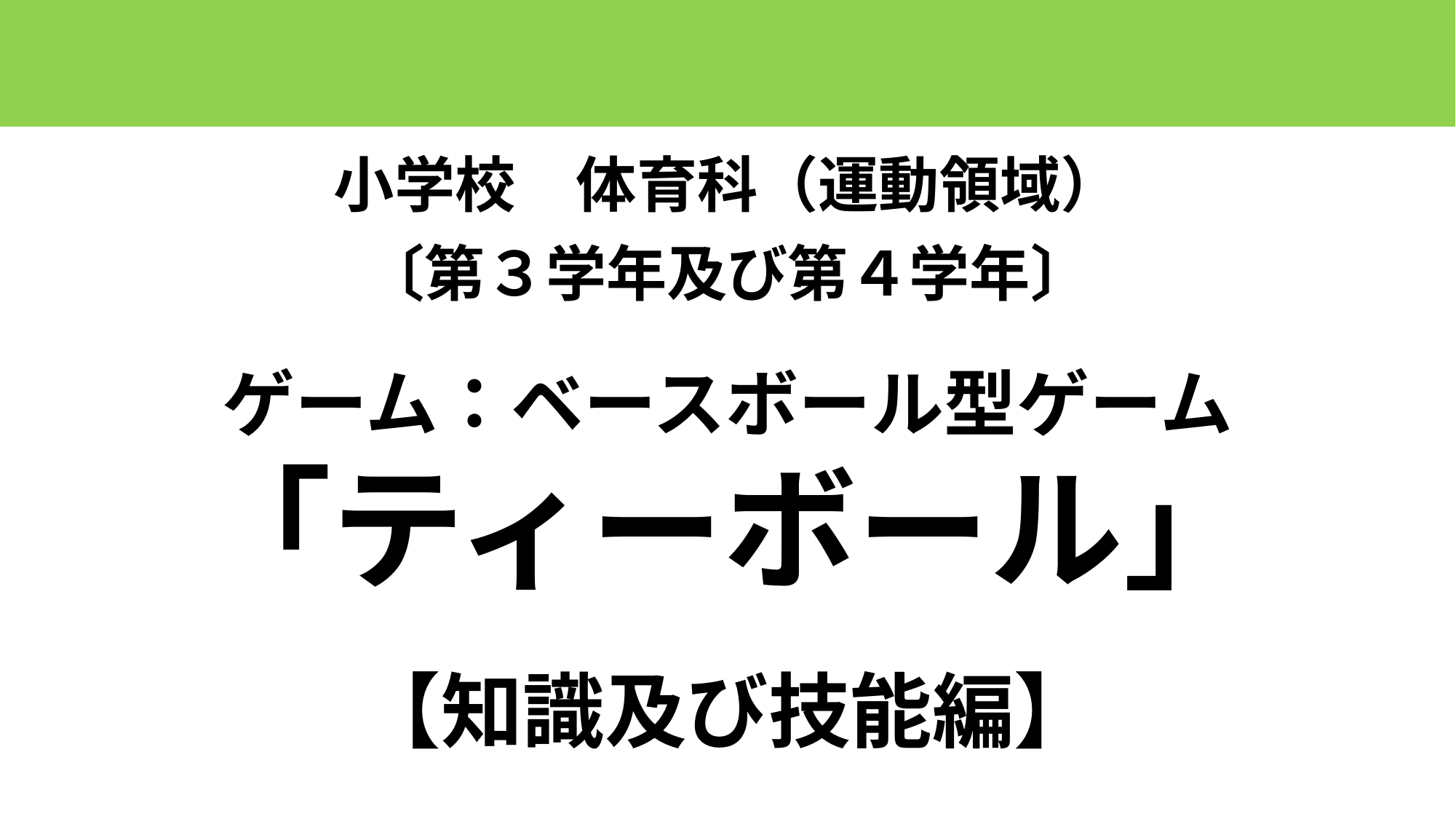

# 小学校　体育科（運動領域）
〔第３学年及び第４学年〕
ゲーム：ベースボール型ゲーム
「ティーボール」
【知識及び技能編】